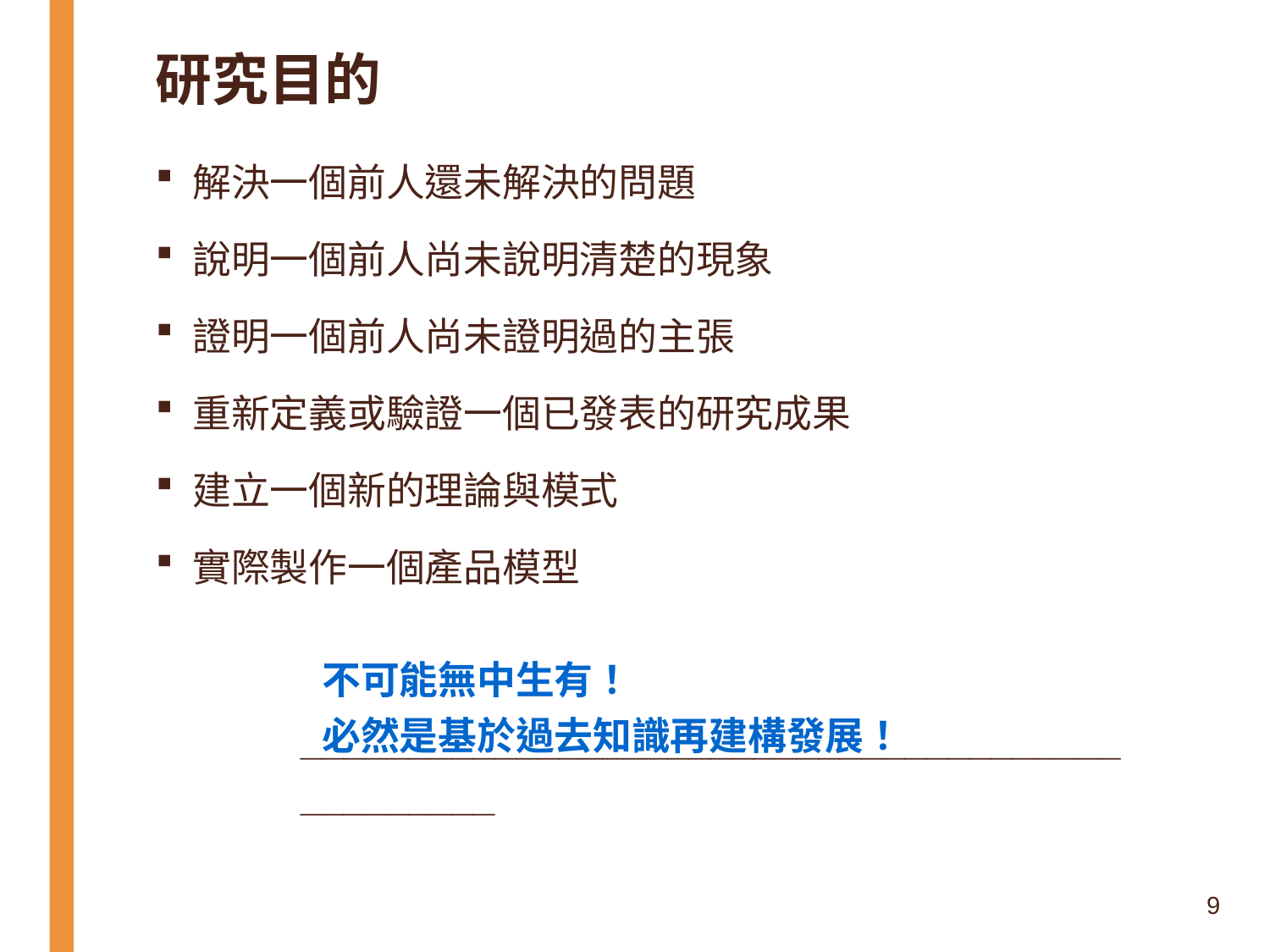

# 研究目的
解決一個前人還未解決的問題
說明一個前人尚未說明清楚的現象
證明一個前人尚未證明過的主張
重新定義或驗證一個已發表的研究成果
建立一個新的理論與模式
實際製作一個產品模型
不可能無中生有！
必然是基於過去知識再建構發展！

_______________________________________________
9